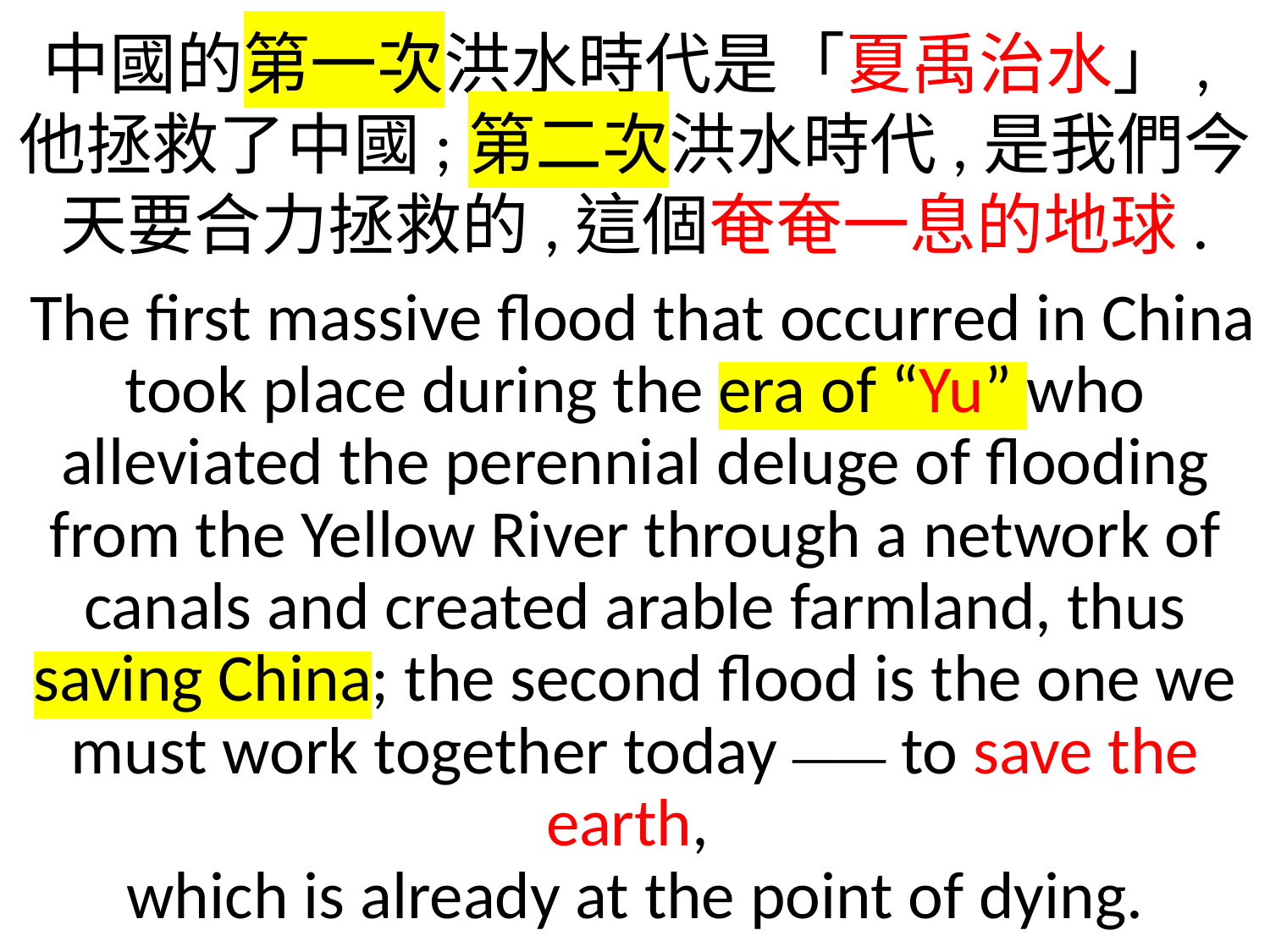

中國的第一次洪水時代是「夏禹治水」,他拯救了中國;第二次洪水時代,是我們今天要合力拯救的,這個奄奄一息的地球.
 The first massive flood that occurred in China took place during the era of “Yu” who alleviated the perennial deluge of flooding from the Yellow River through a network of canals and created arable farmland, thus saving China; the second flood is the one we must work together today —— to save the earth,
which is already at the point of dying.